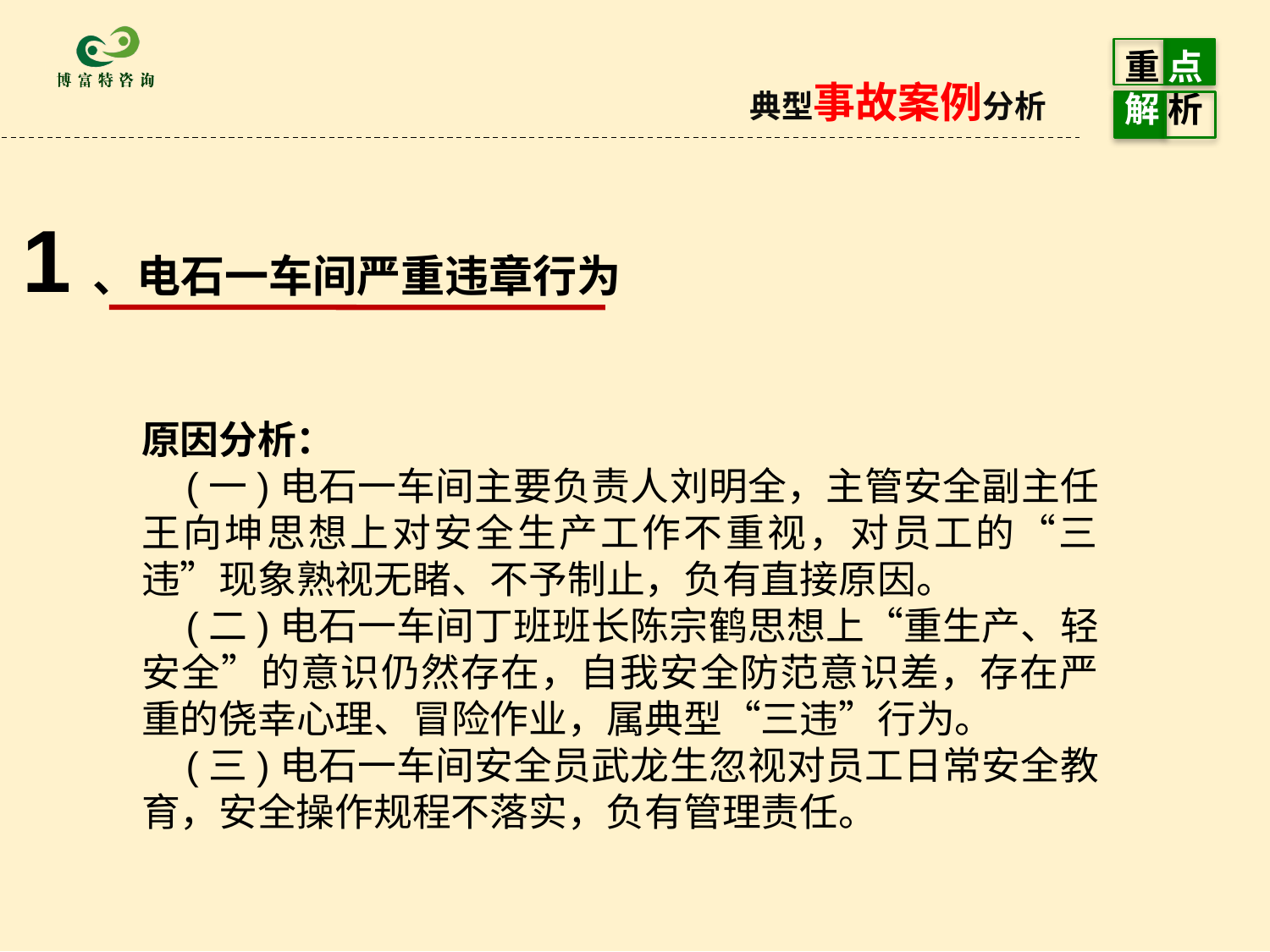

1、电石一车间严重违章行为
原因分析：
    (一)电石一车间主要负责人刘明全，主管安全副主任王向坤思想上对安全生产工作不重视，对员工的“三违”现象熟视无睹、不予制止，负有直接原因。
    (二)电石一车间丁班班长陈宗鹤思想上“重生产、轻安全”的意识仍然存在，自我安全防范意识差，存在严重的侥幸心理、冒险作业，属典型“三违”行为。
    (三)电石一车间安全员武龙生忽视对员工日常安全教育，安全操作规程不落实，负有管理责任。